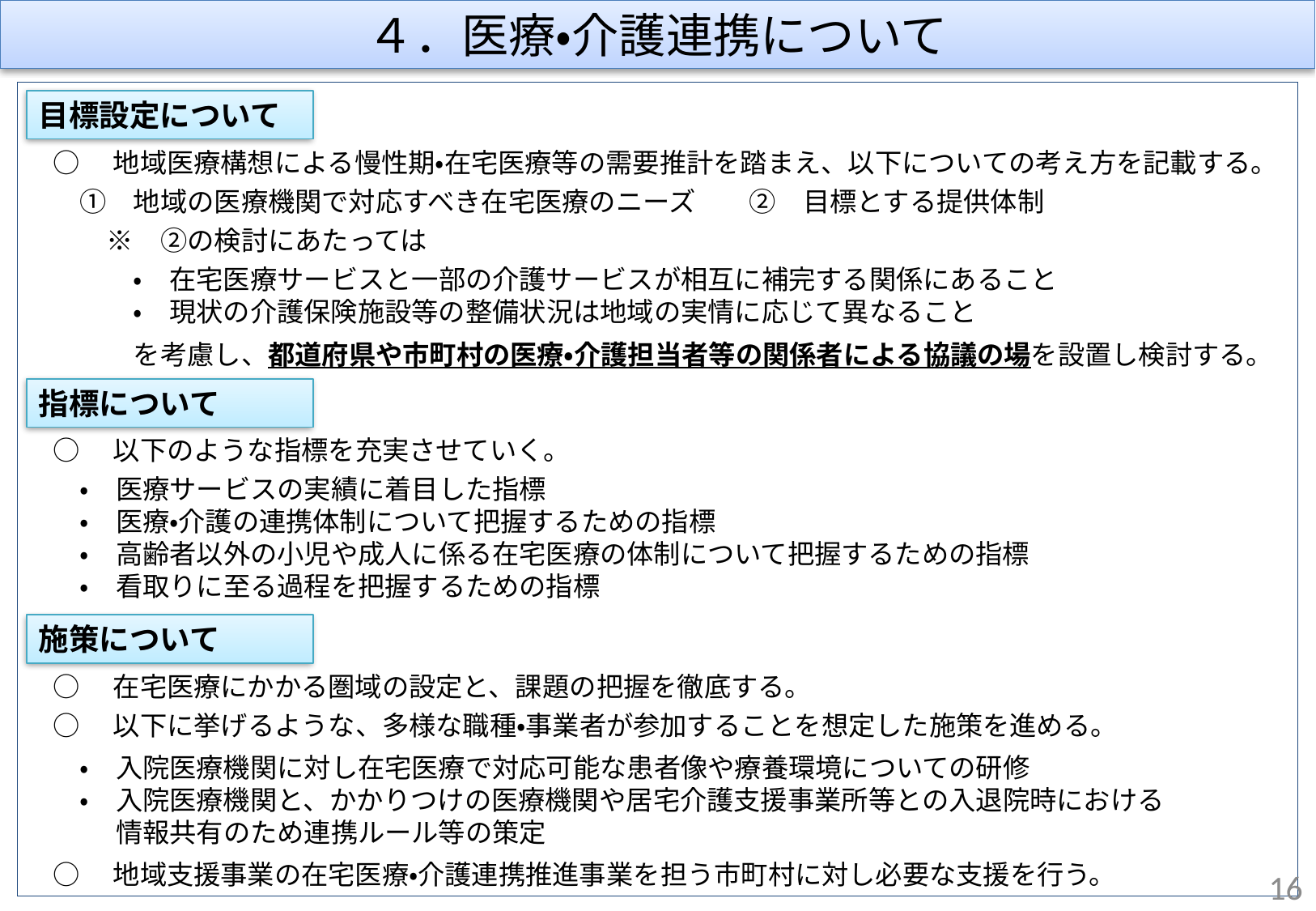

４．医療・介護連携について

○　地域医療構想による慢性期・在宅医療等の需要推計を踏まえ、以下についての考え方を記載する。
　①　地域の医療機関で対応すべき在宅医療のニーズ　　②　目標とする提供体制
　　※　②の検討にあたっては
　　　・　在宅医療サービスと一部の介護サービスが相互に補完する関係にあること
　　　・　現状の介護保険施設等の整備状況は地域の実情に応じて異なること
　　　を考慮し、都道府県や市町村の医療・介護担当者等の関係者による協議の場を設置し検討する。

○　以下のような指標を充実させていく。
　・　医療サービスの実績に着目した指標
　・　医療・介護の連携体制について把握するための指標
　・　高齢者以外の小児や成人に係る在宅医療の体制について把握するための指標
　・　看取りに至る過程を把握するための指標

○　在宅医療にかかる圏域の設定と、課題の把握を徹底する。
○　以下に挙げるような、多様な職種・事業者が参加することを想定した施策を進める。
　・　入院医療機関に対し在宅医療で対応可能な患者像や療養環境についての研修
　・　入院医療機関と、かかりつけの医療機関や居宅介護支援事業所等との入退院時における
　  情報共有のため連携ルール等の策定
○　地域支援事業の在宅医療・介護連携推進事業を担う市町村に対し必要な支援を行う。
目標設定について
指標について
施策について
16